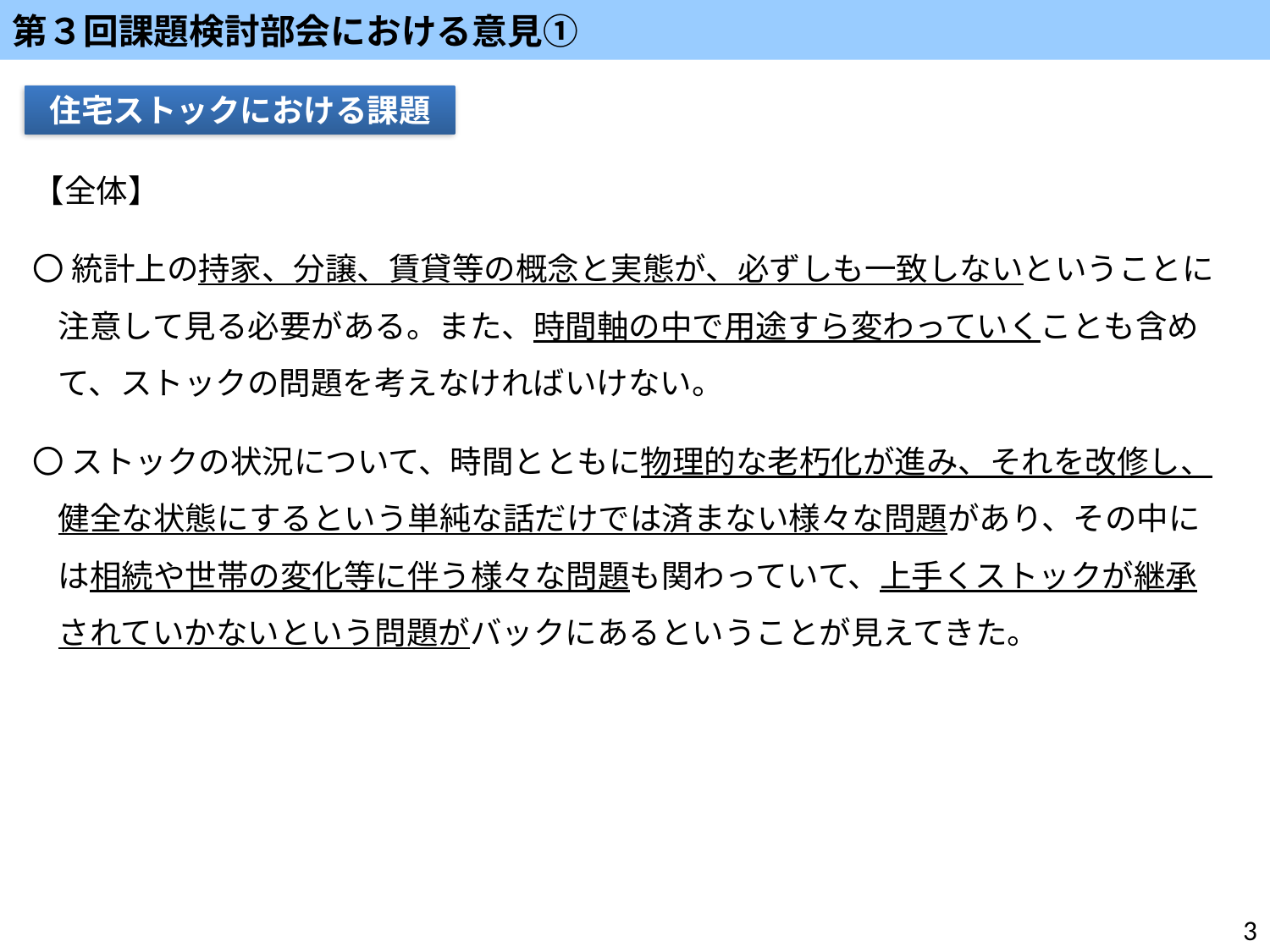

第３回課題検討部会における意見①
住宅ストックにおける課題
【全体】
〇 統計上の持家、分譲、賃貸等の概念と実態が、必ずしも一致しないということに注意して見る必要がある。また、時間軸の中で用途すら変わっていくことも含めて、ストックの問題を考えなければいけない。
〇 ストックの状況について、時間とともに物理的な老朽化が進み、それを改修し、健全な状態にするという単純な話だけでは済まない様々な問題があり、その中には相続や世帯の変化等に伴う様々な問題も関わっていて、上手くストックが継承されていかないという問題がバックにあるということが見えてきた。
3